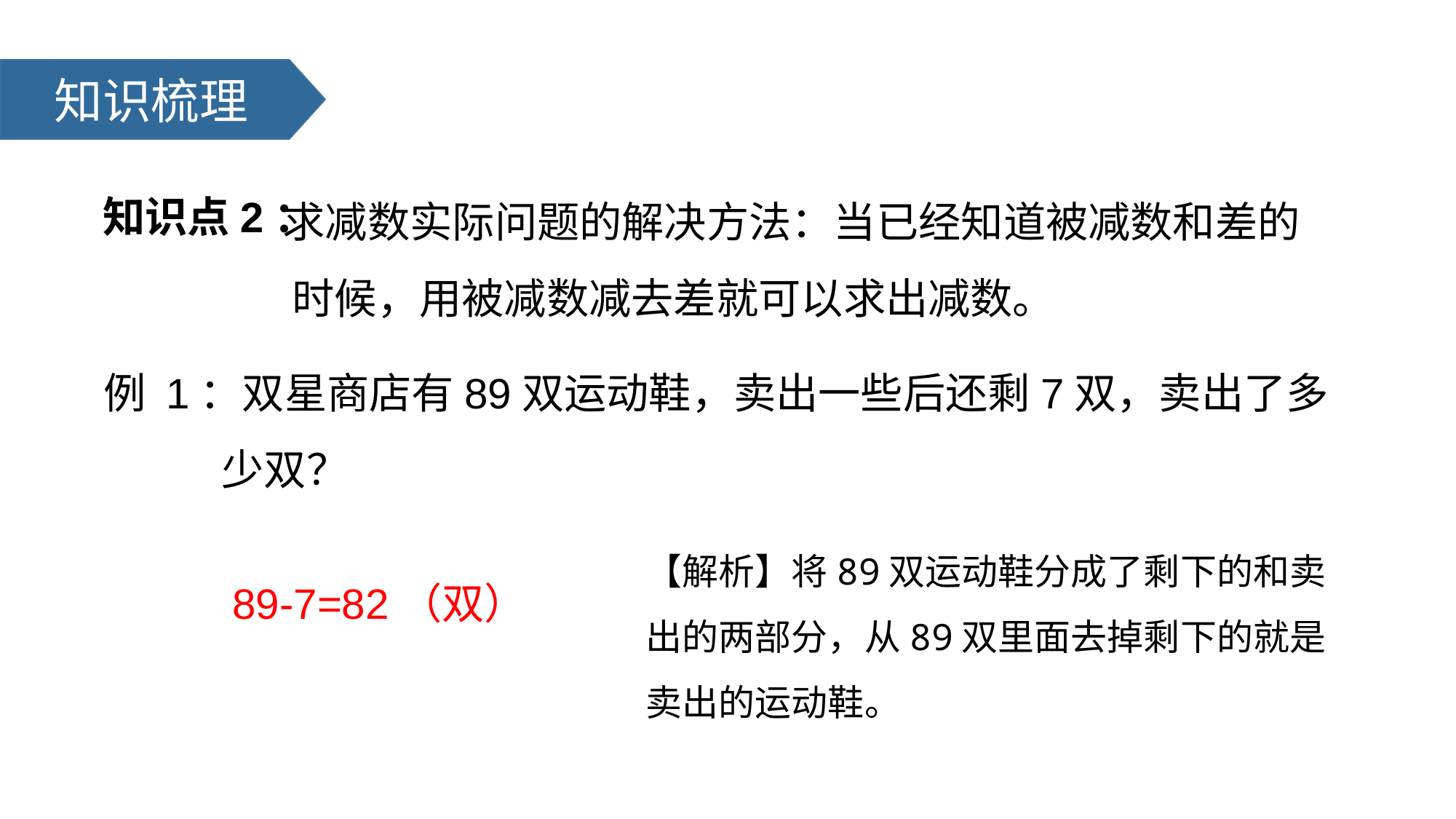

知识梳理
          求减数实际问题的解决方法：当已经知道被减数和差的
           时候，用被减数减去差就可以求出减数。
知识点2：
例 1：双星商店有89双运动鞋，卖出一些后还剩7双，卖出了多少双？
【解析】将89双运动鞋分成了剩下的和卖出的两部分，从89双里面去掉剩下的就是卖出的运动鞋。
89-7=82（双）